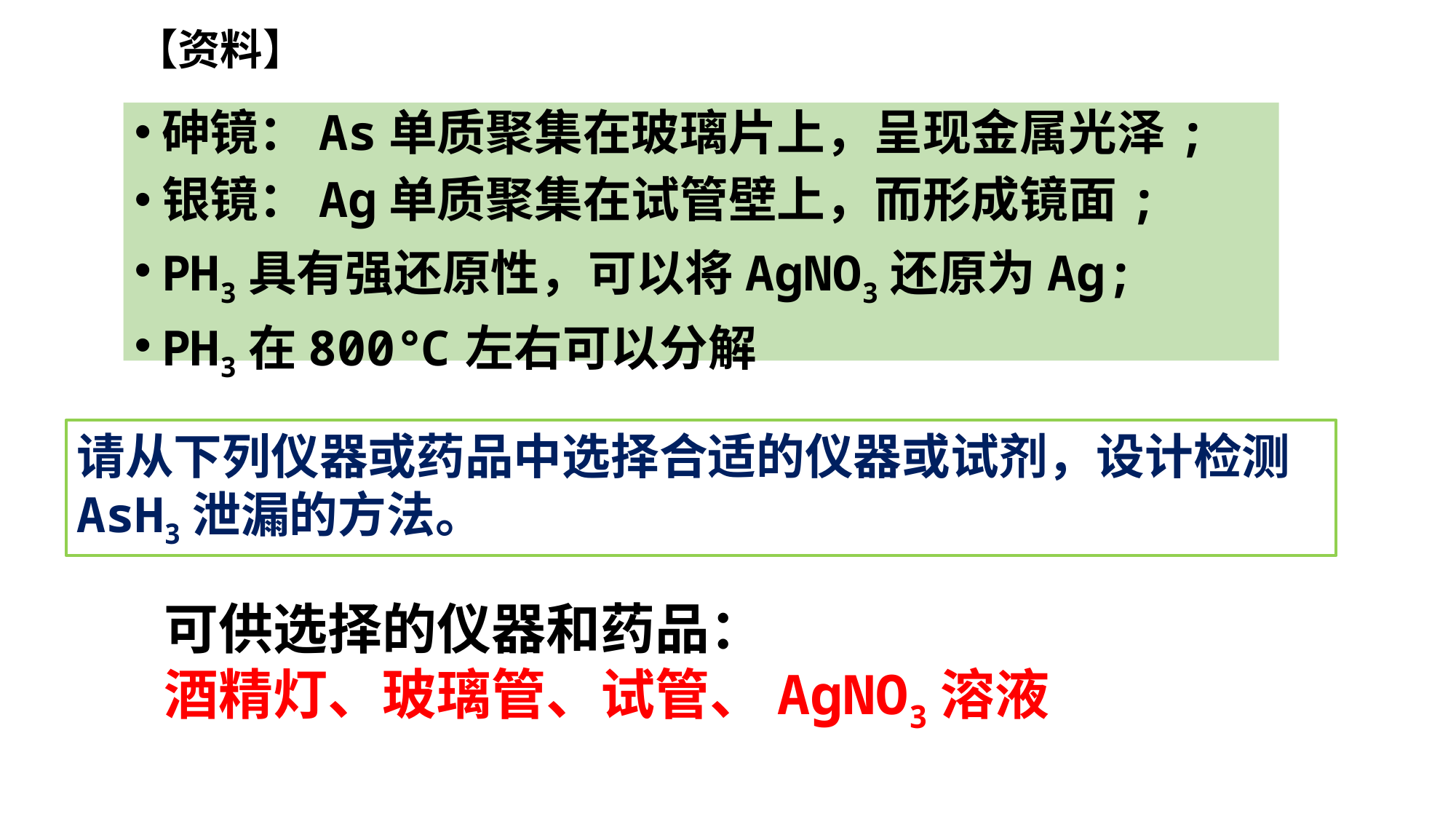

【资料】
砷镜：As单质聚集在玻璃片上，呈现金属光泽;
银镜：Ag单质聚集在试管壁上，而形成镜面;
PH3具有强还原性，可以将AgNO3还原为Ag;
PH3在800℃左右可以分解
请从下列仪器或药品中选择合适的仪器或试剂，设计检测AsH3泄漏的方法。
可供选择的仪器和药品：
酒精灯、玻璃管、试管、AgNO3溶液